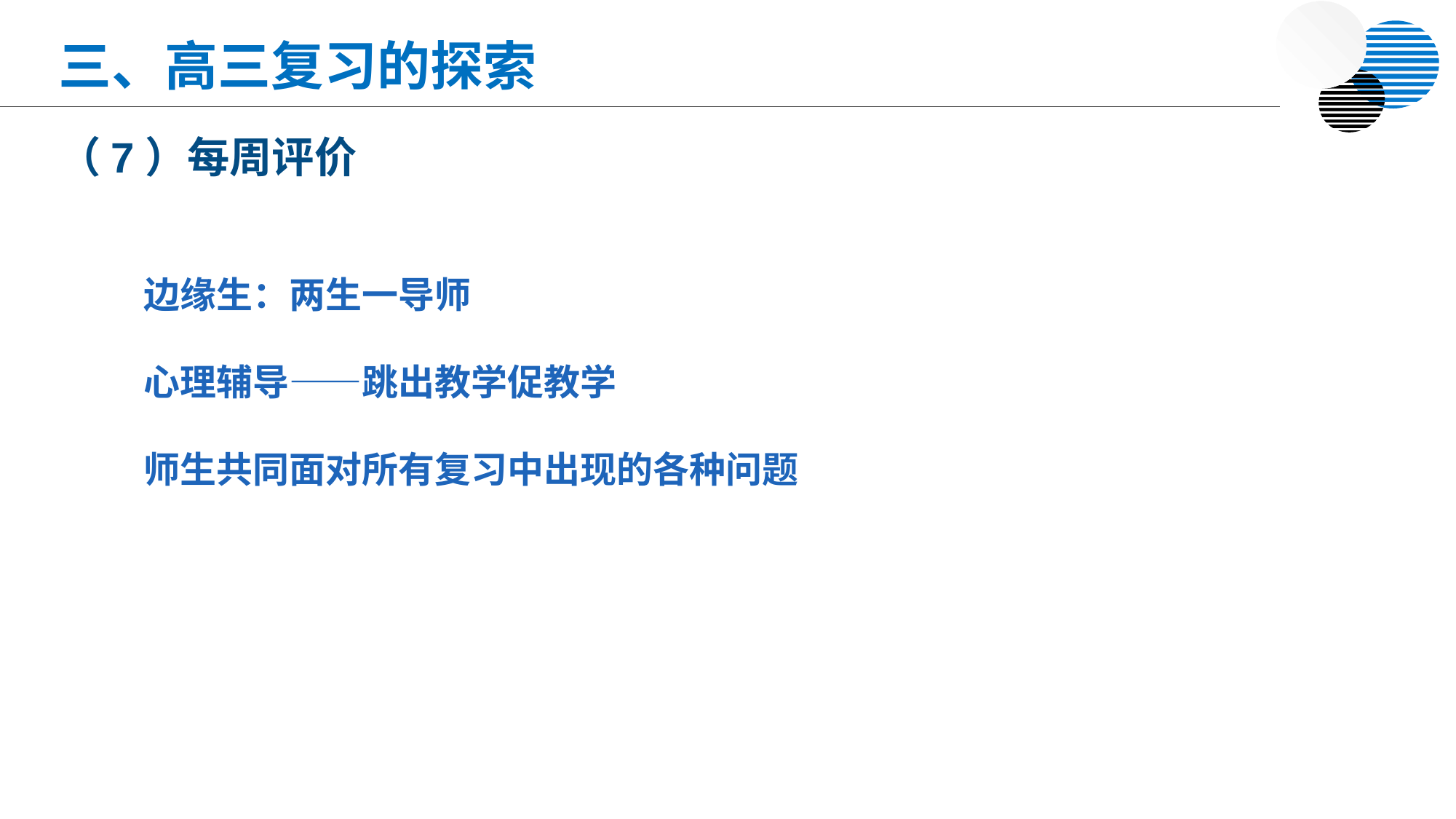

三、高三复习的探索

（7）每周评价
边缘生：两生一导师

心理辅导——跳出教学促教学

师生共同面对所有复习中出现的各种问题